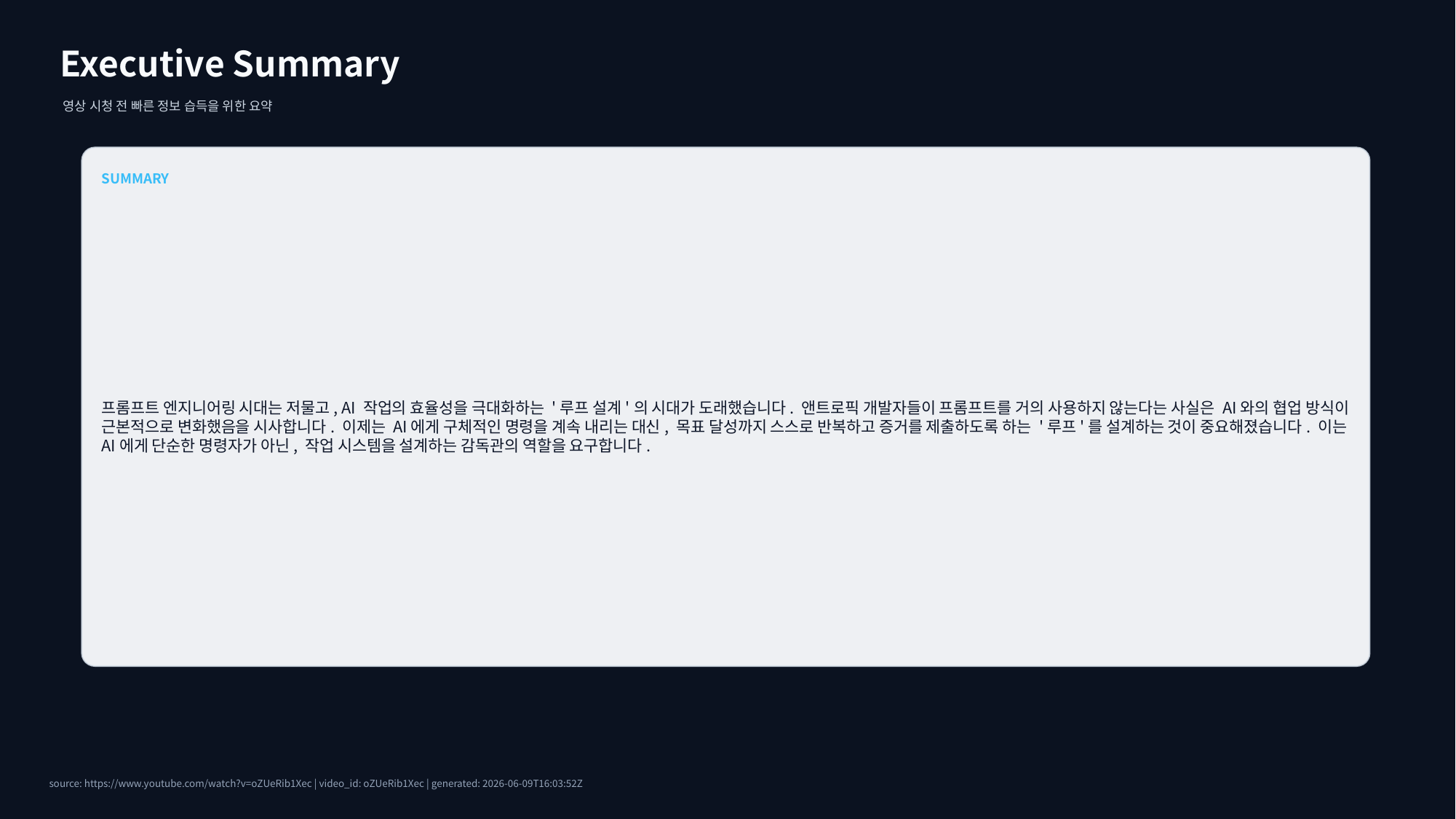

Executive Summary
영상 시청 전 빠른 정보 습득을 위한 요약

SUMMARY
프롬프트 엔지니어링 시대는 저물고, AI 작업의 효율성을 극대화하는 '루프 설계'의 시대가 도래했습니다. 앤트로픽 개발자들이 프롬프트를 거의 사용하지 않는다는 사실은 AI와의 협업 방식이 근본적으로 변화했음을 시사합니다. 이제는 AI에게 구체적인 명령을 계속 내리는 대신, 목표 달성까지 스스로 반복하고 증거를 제출하도록 하는 '루프'를 설계하는 것이 중요해졌습니다. 이는 AI에게 단순한 명령자가 아닌, 작업 시스템을 설계하는 감독관의 역할을 요구합니다.
source: https://www.youtube.com/watch?v=oZUeRib1Xec | video_id: oZUeRib1Xec | generated: 2026-06-09T16:03:52Z